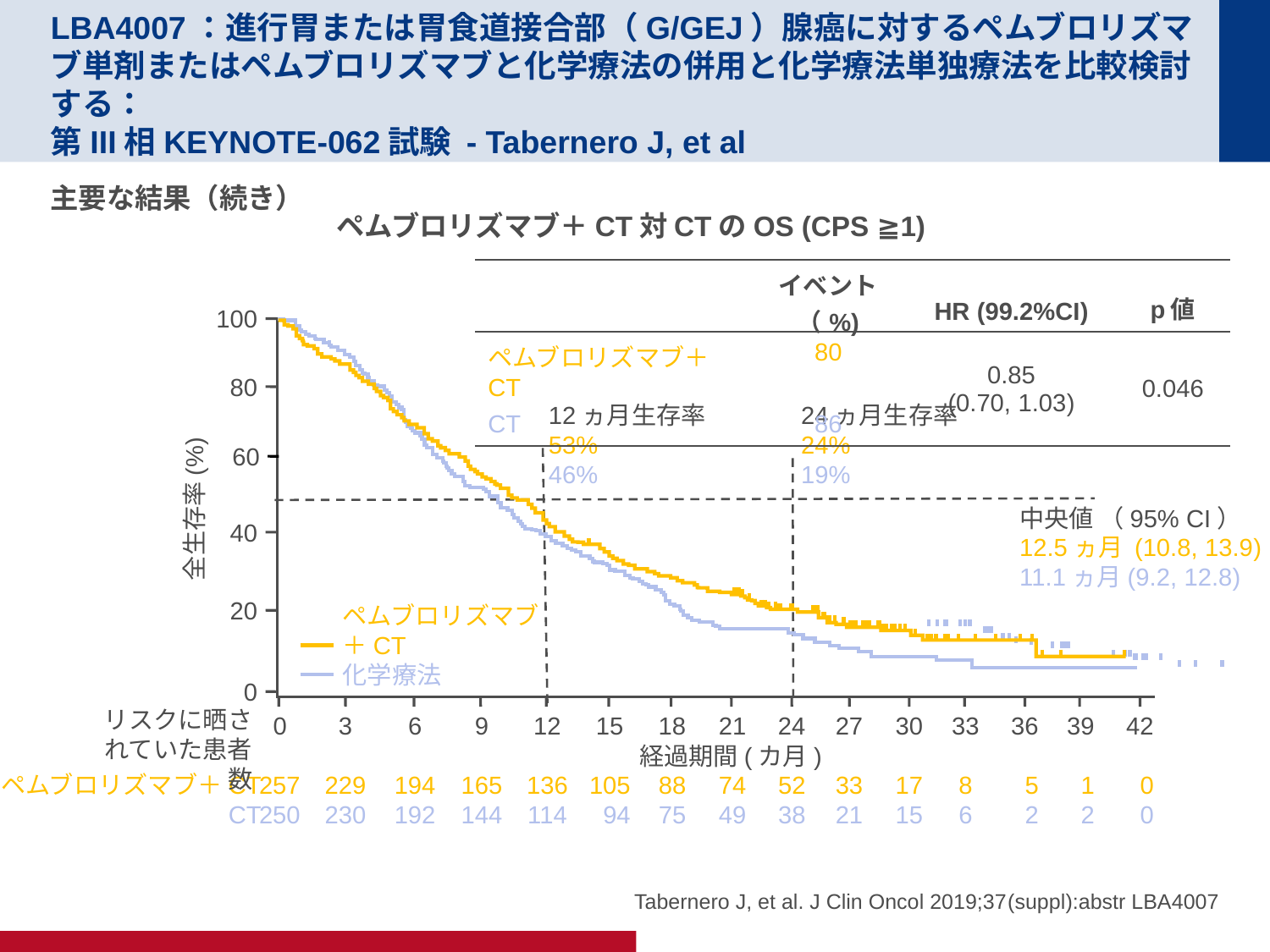

# LBA4007：進行胃または胃食道接合部（G/GEJ）腺癌に対するペムブロリズマブ単剤またはペムブロリズマブと化学療法の併用と化学療法単独療法を比較検討する： 第III相KEYNOTE-062試験 - Tabernero J, et al
主要な結果（続き）

ペムブロリズマブ＋CT対CTのOS (CPS ≧1)
|  | イベント（%) | HR (99.2%CI) | p値 |
| --- | --- | --- | --- |
| ペムブロリズマブ＋CT | 80 | 0.85 (0.70, 1.03) | 0.046 |
| CT | 86 |  |  |
100

80

12ヵ月生存率
53%
46%
24ヵ月生存率
24%
19%
60

全生存率(%)
中央値 （95% CI）
12.5ヵ月 (10.8, 13.9)
11.1ヵ月(9.2, 12.8)
40

20
ペムブロリズマブ
＋CT
化学療法

0

0

257
250

3

229
230

6

194
192

9

165
144

12

136
114

15

105
94

18

88
75

21

74
49

24

52
38

27

33
21

30

17
15

33

8
6

36

5
2

39

1
2

42

0
0
リスクに晒されていた患者数
経過期間(カ月)
ペムブロリズマブ＋CT
CT
Tabernero J, et al. J Clin Oncol 2019;37(suppl):abstr LBA4007